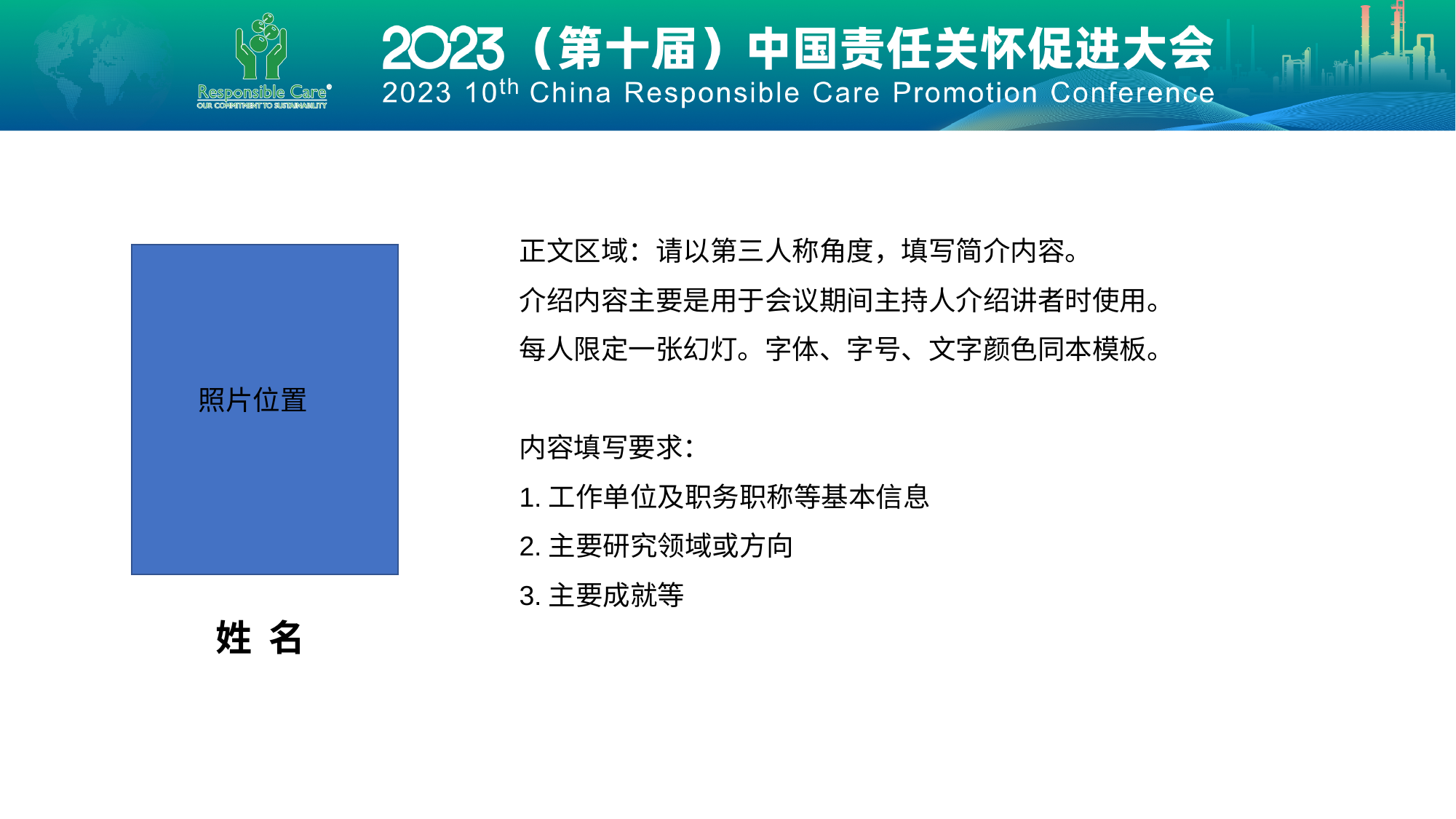

正文区域：请以第三人称角度，填写简介内容。
介绍内容主要是用于会议期间主持人介绍讲者时使用。
每人限定一张幻灯。字体、字号、文字颜色同本模板。

内容填写要求：
1.工作单位及职务职称等基本信息
2.主要研究领域或方向
3.主要成就等

照片位置
姓  名